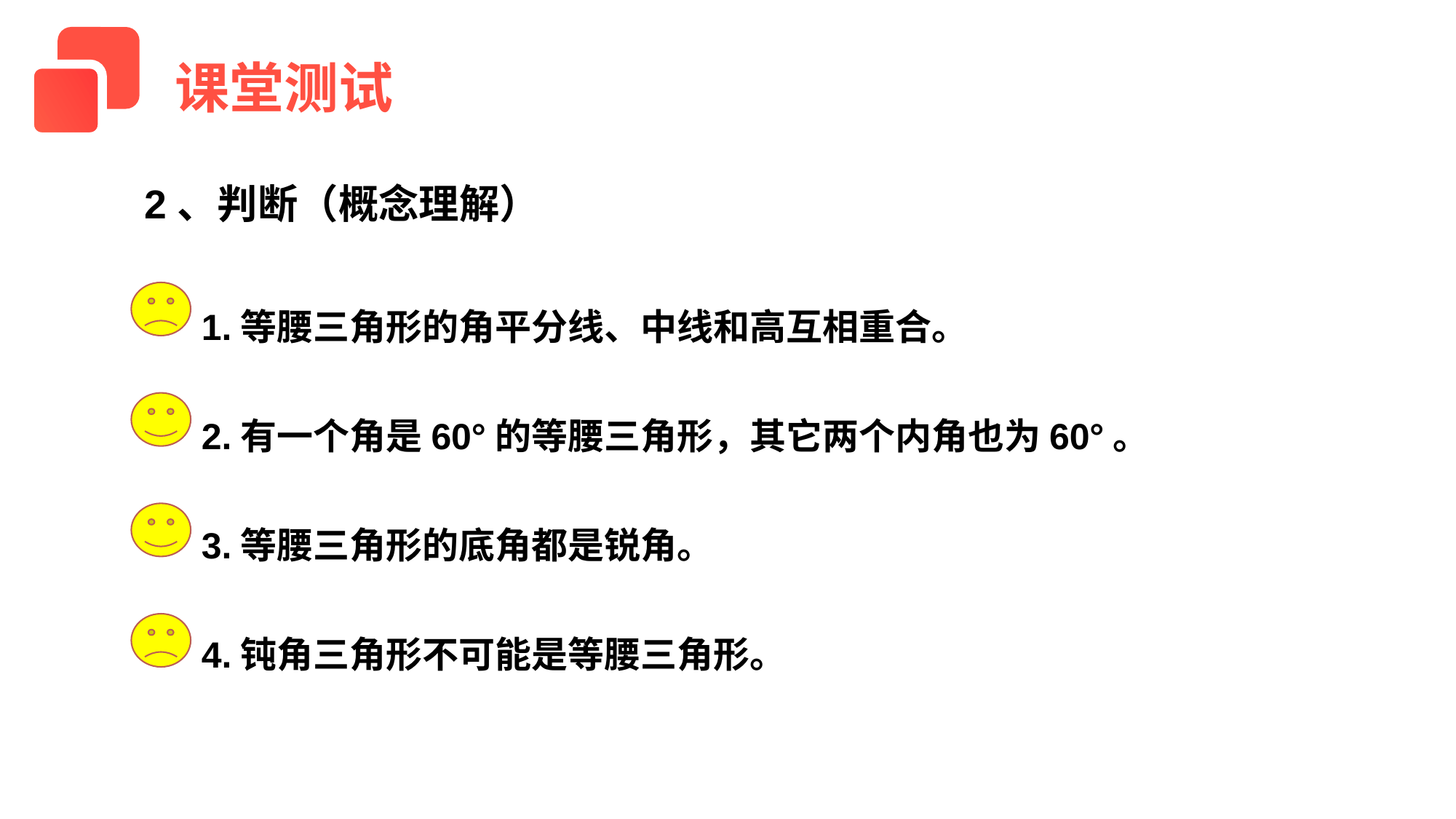

课堂测试
2、判断（概念理解）
1.等腰三角形的角平分线、中线和高互相重合。
2.有一个角是60°的等腰三角形，其它两个内角也为60°。
3.等腰三角形的底角都是锐角。
4.钝角三角形不可能是等腰三角形。